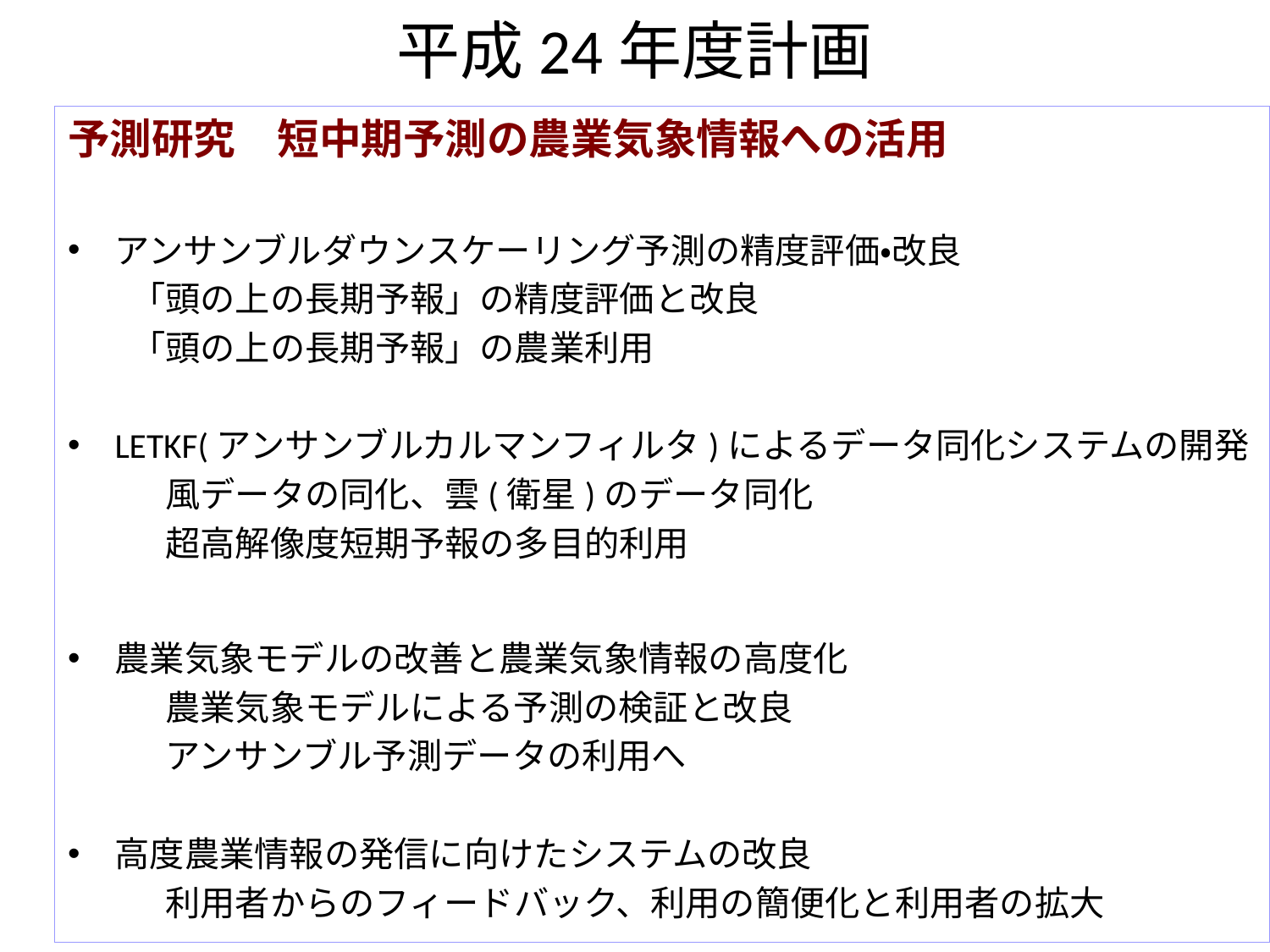

# 平成24年度計画
予測研究　短中期予測の農業気象情報への活用

アンサンブルダウンスケーリング予測の精度評価・改良
「頭の上の長期予報」の精度評価と改良
「頭の上の長期予報」の農業利用

LETKF(アンサンブルカルマンフィルタ)によるデータ同化システムの開発
　風データの同化、雲(衛星)のデータ同化
　超高解像度短期予報の多目的利用

農業気象モデルの改善と農業気象情報の高度化
　農業気象モデルによる予測の検証と改良
　アンサンブル予測データの利用へ

高度農業情報の発信に向けたシステムの改良
　利用者からのフィードバック、利用の簡便化と利用者の拡大